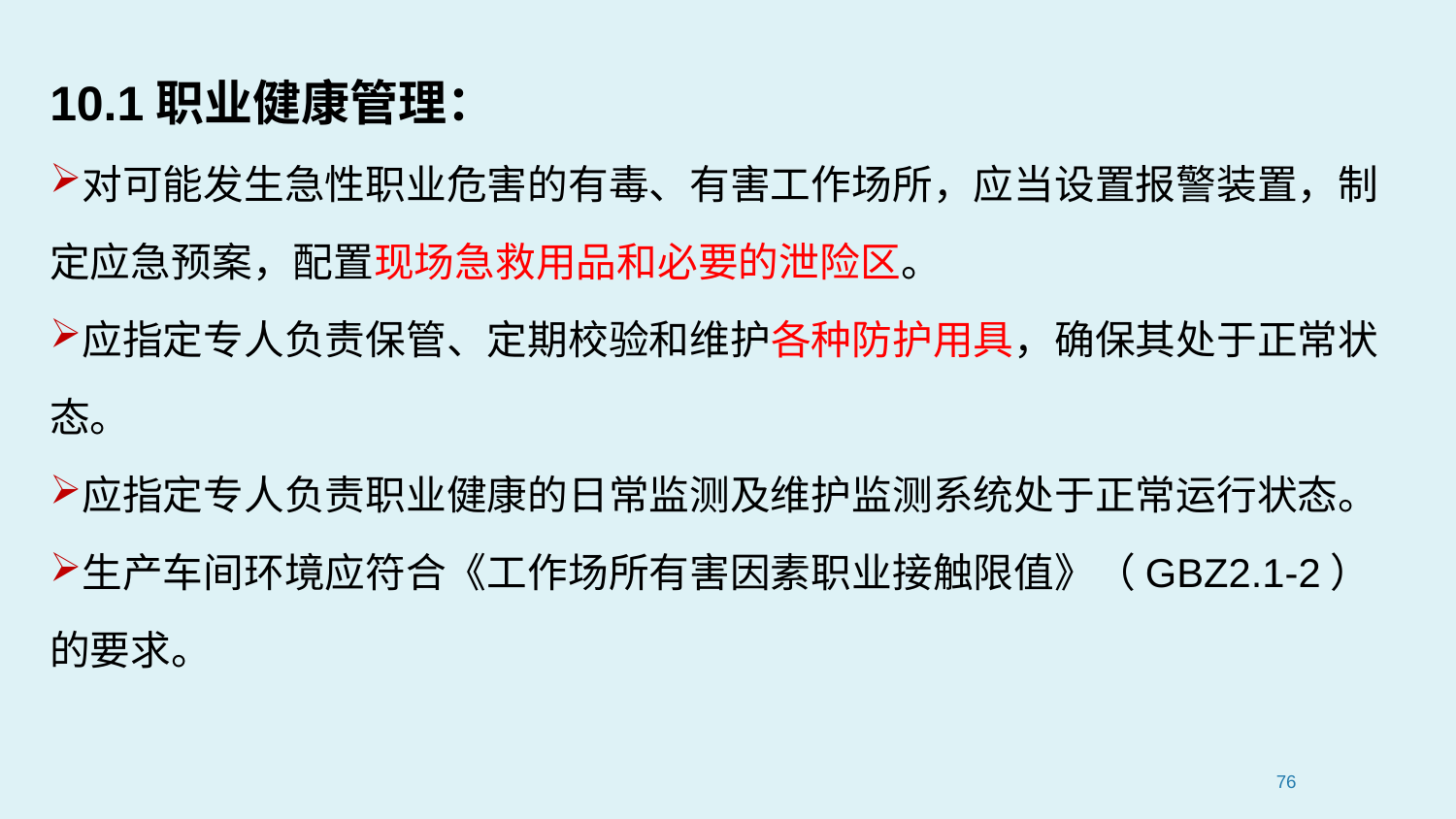

10.1职业健康管理：
对可能发生急性职业危害的有毒、有害工作场所，应当设置报警装置，制定应急预案，配置现场急救用品和必要的泄险区。
应指定专人负责保管、定期校验和维护各种防护用具，确保其处于正常状态。
应指定专人负责职业健康的日常监测及维护监测系统处于正常运行状态。
生产车间环境应符合《工作场所有害因素职业接触限值》（GBZ2.1-2）的要求。
                                     76